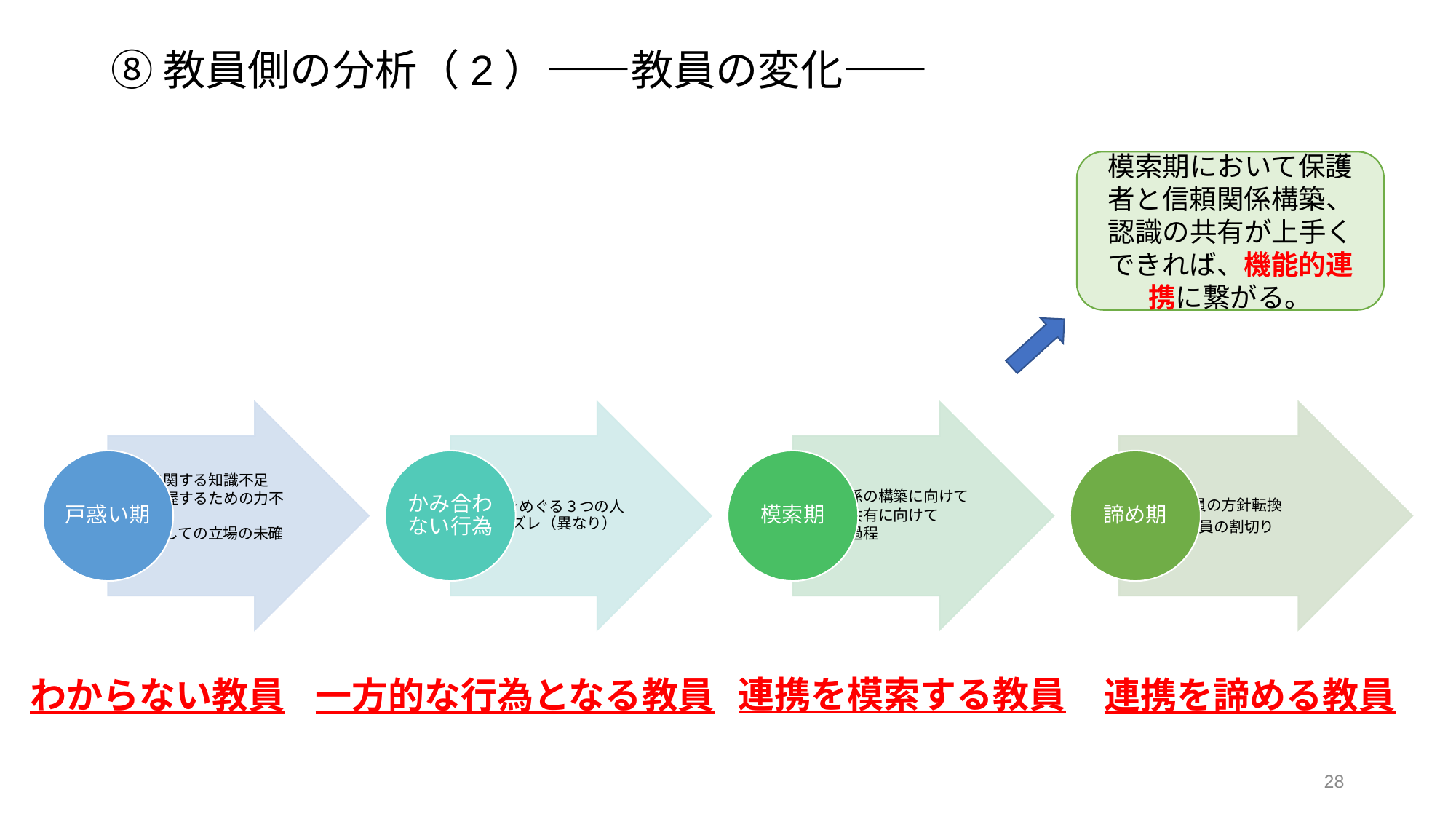

⑧教員側の分析（2）――教員の変化――
模索期において保護者と信頼関係構築、認識の共有が上手くできれば、機能的連携に繋がる。
支援に関する知識不足
問題把握するための力不足
教師としての立場の未確立
戸惑い期
子どもをめぐる３つの人認識のズレ（異なり）
かみ合わない行為
信頼関係の構築に向けて
認識の共有に向けて
支援の過程
模索期

・教員の方針転換
・教員の割切り

諦め期

連携を模索する教員
わからない教員
一方的な行為となる教員
連携を諦める教員
28